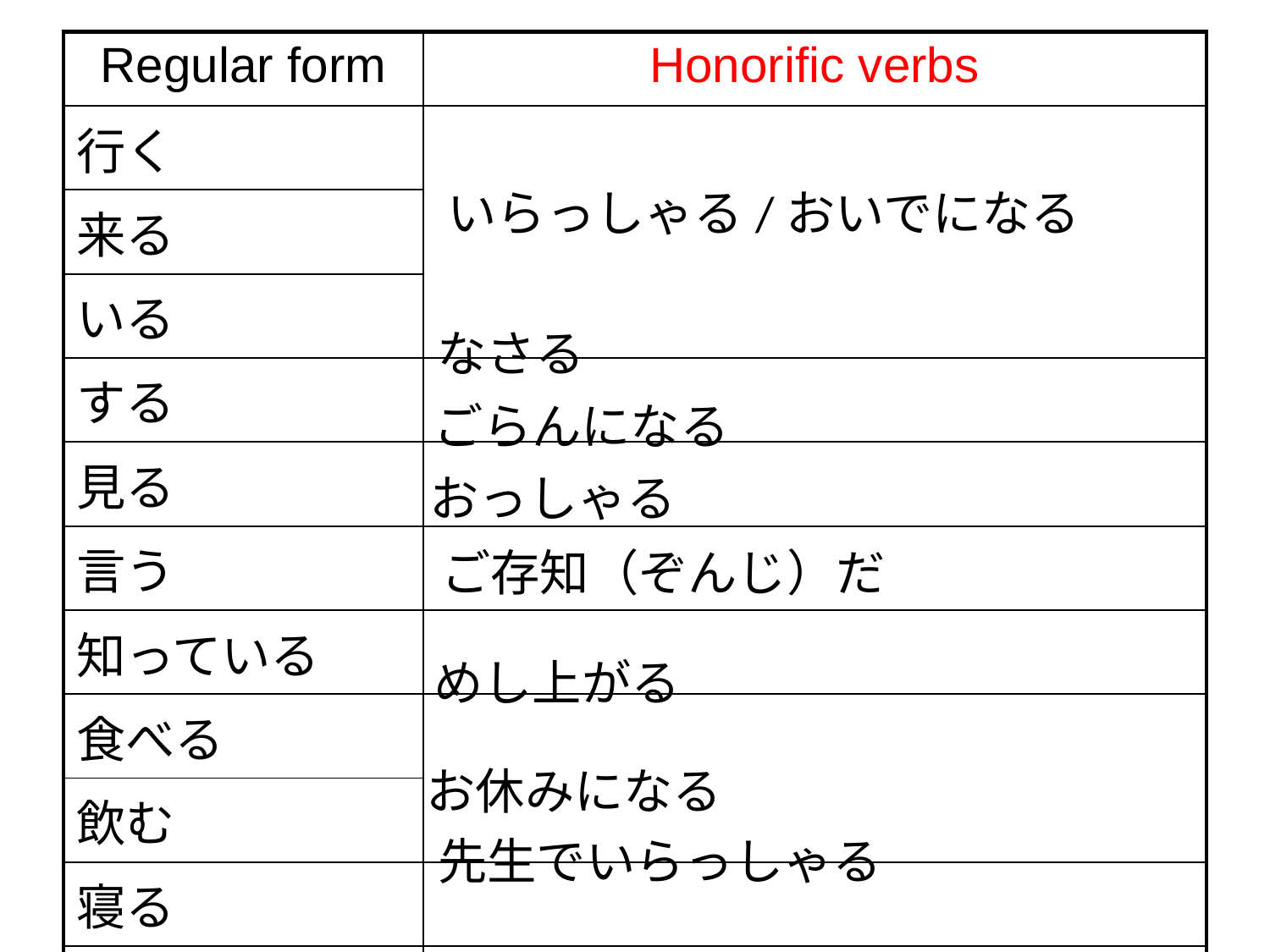

| Regular form | Honorific verbs |
| --- | --- |
| 行く |  |
| 来る |  |
| いる |  |
| する |  |
| 見る |  |
| 言う |  |
| 知っている |  |
| 食べる |  |
| 飲む |  |
| 寝る |  |
| 先生だ |  |
いらっしゃる/おいでになる
なさる
ごらんになる
おっしゃる
ご存知（ぞんじ）だ
めし上がる
お休みになる
先生でいらっしゃる